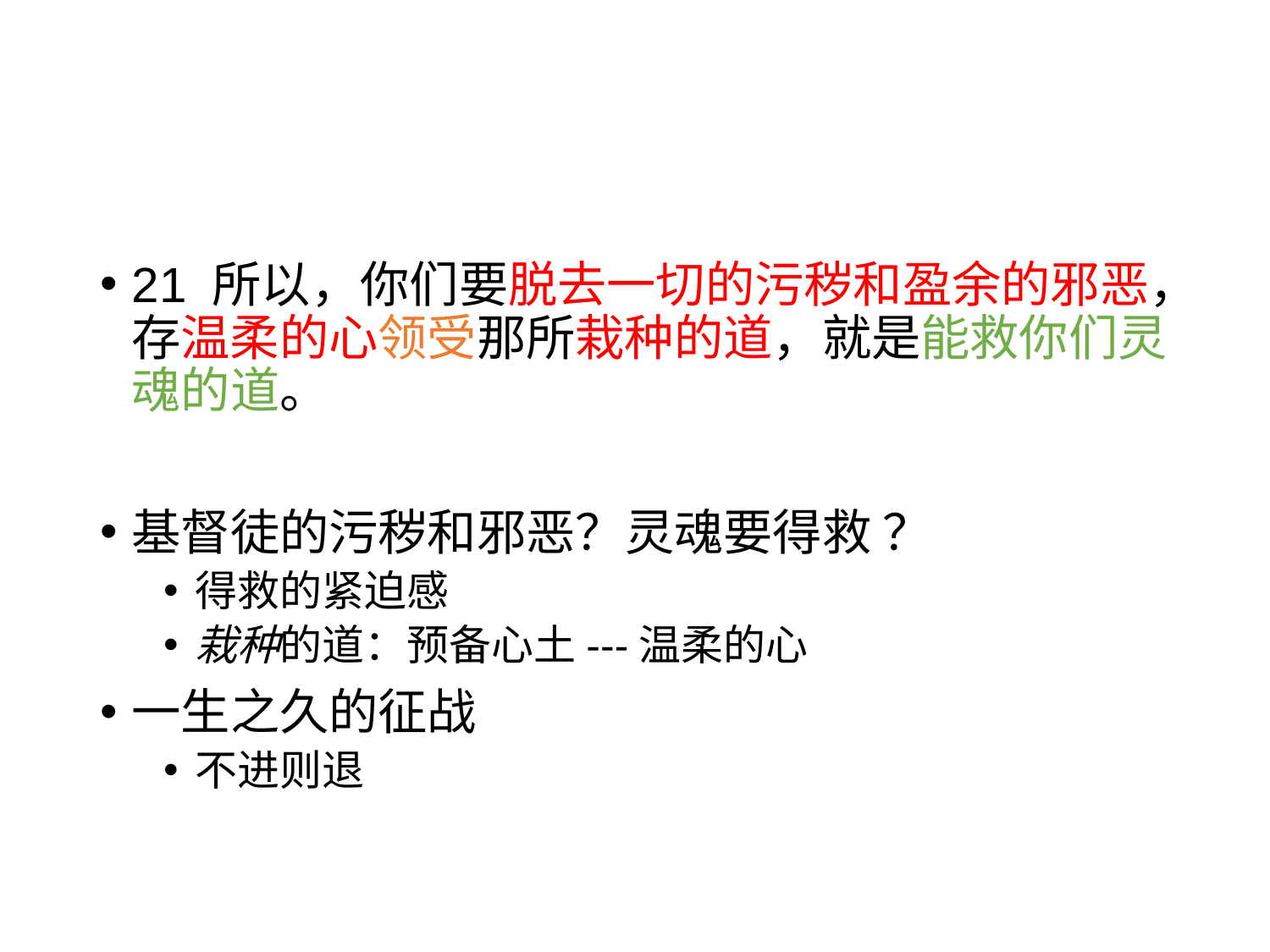

#
21 所以，你们要脱去一切的污秽和盈余的邪恶，存温柔的心领受那所栽种的道，就是能救你们灵魂的道。

基督徒的污秽和邪恶？灵魂要得救 ？
得救的紧迫感
栽种的道：预备心土---温柔的心
一生之久的征战
不进则退